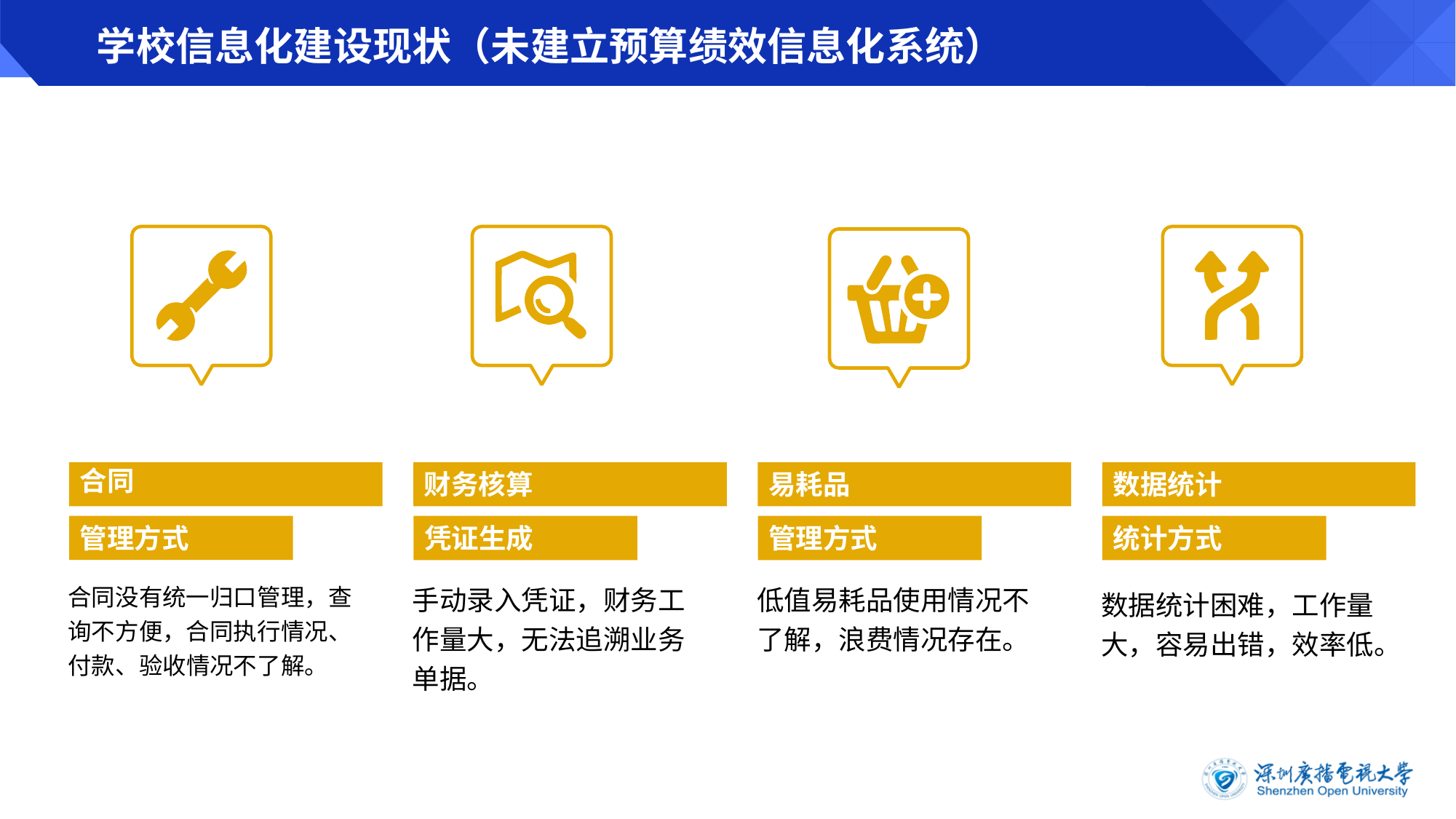

# 学校信息化建设现状（未建立预算绩效信息化系统）

合同
财务核算
易耗品
数据统计
管理方式
凭证生成
管理方式
统计方式
合同没有统一归口管理，查询不方便，合同执行情况、付款、验收情况不了解。
手动录入凭证，财务工作量大，无法追溯业务单据。
低值易耗品使用情况不了解，浪费情况存在。
数据统计困难，工作量大，容易出错，效率低。